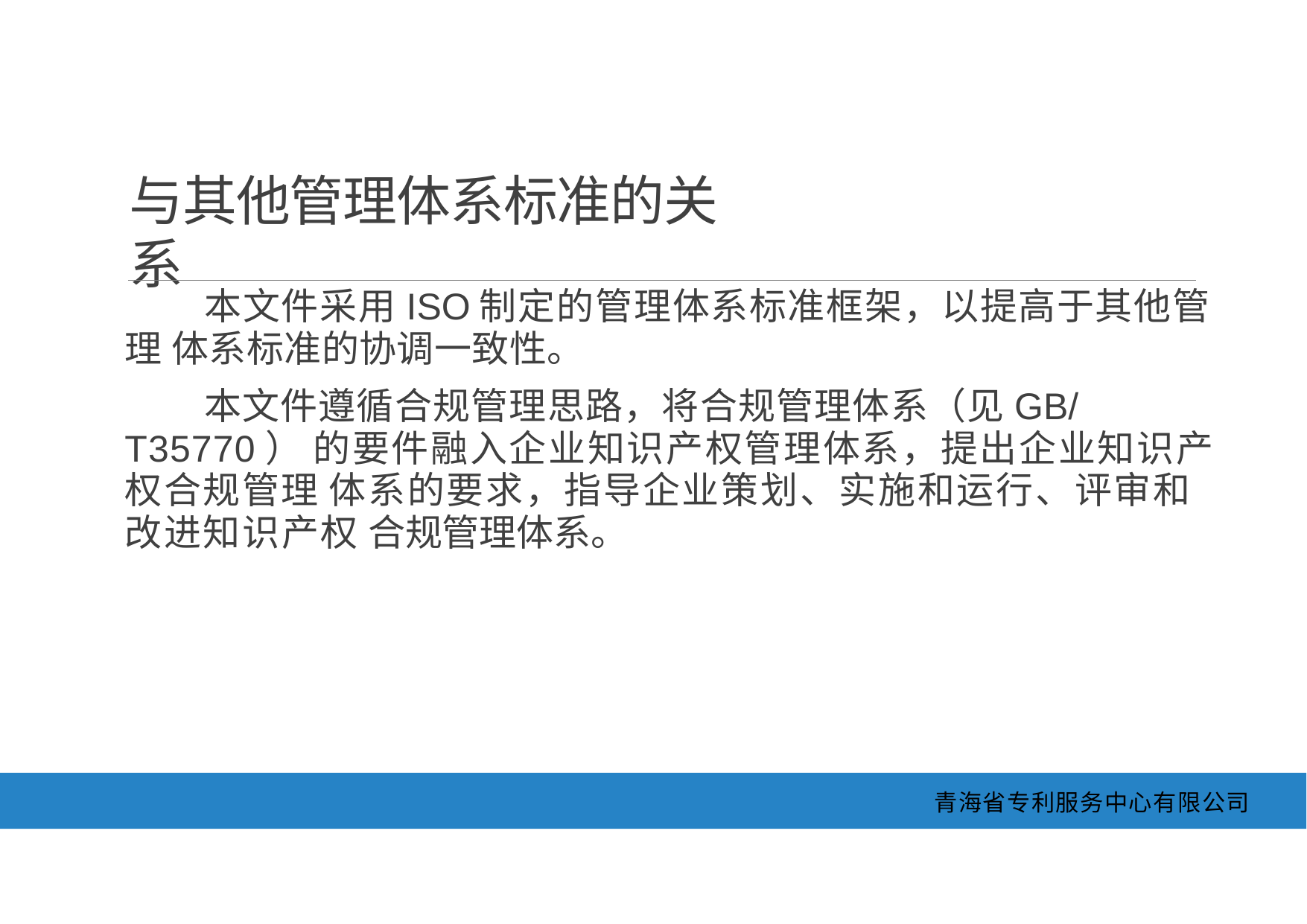

与其他管理体系标准的关系

本文件采用ISO制定的管理体系标准框架，以提高于其他管理 体系标准的协调一致性。

本文件遵循合规管理思路，将合规管理体系（见GB/T35770） 的要件融入企业知识产权管理体系，提出企业知识产权合规管理 体系的要求，指导企业策划、实施和运行、评审和改进知识产权 合规管理体系。

青海省专利服务中心有限公司